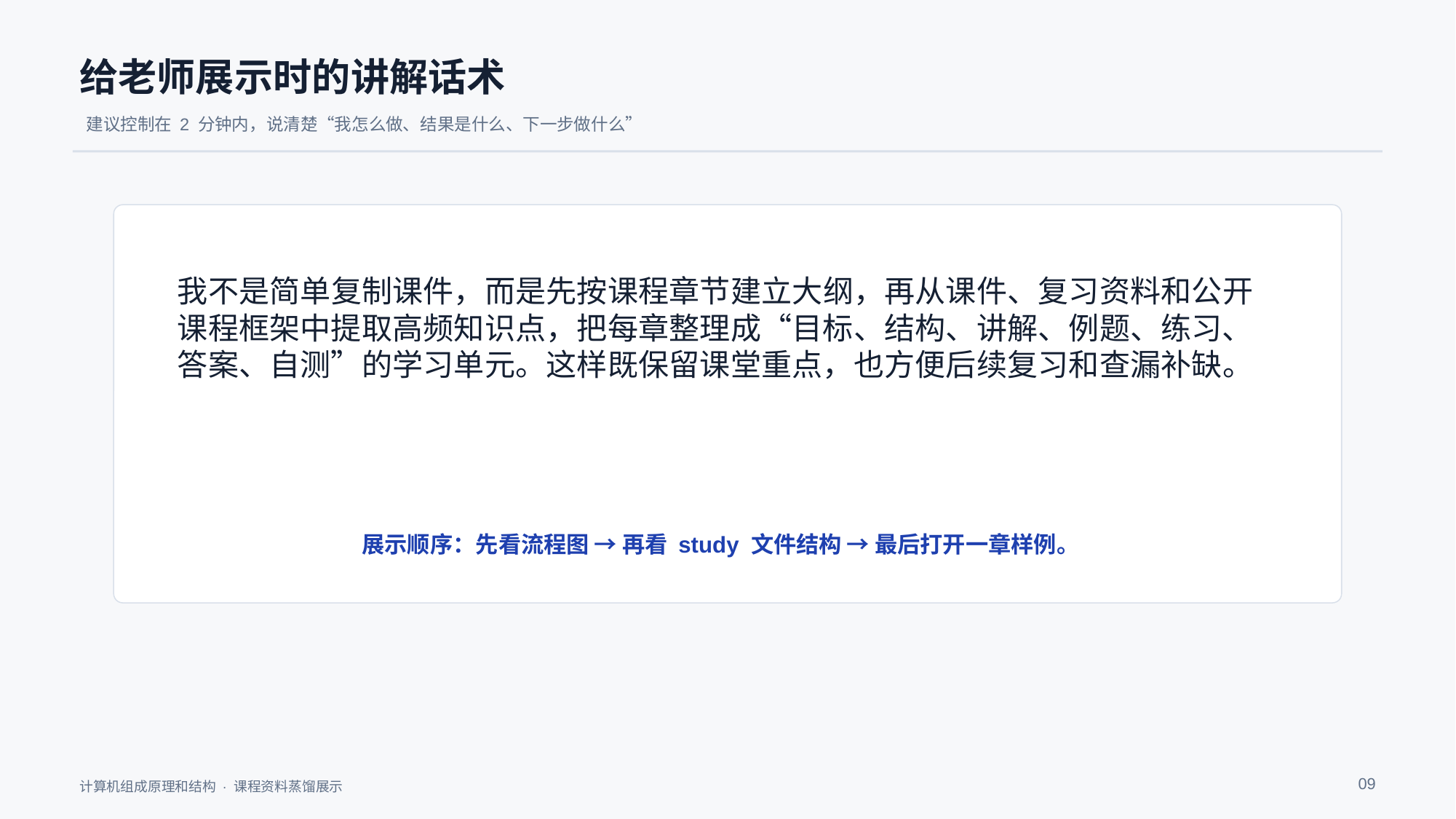

给老师展示时的讲解话术
建议控制在 2 分钟内，说清楚“我怎么做、结果是什么、下一步做什么”

我不是简单复制课件，而是先按课程章节建立大纲，再从课件、复习资料和公开课程框架中提取高频知识点，把每章整理成“目标、结构、讲解、例题、练习、答案、自测”的学习单元。这样既保留课堂重点，也方便后续复习和查漏补缺。
展示顺序：先看流程图 → 再看 study 文件结构 → 最后打开一章样例。
09
计算机组成原理和结构 · 课程资料蒸馏展示